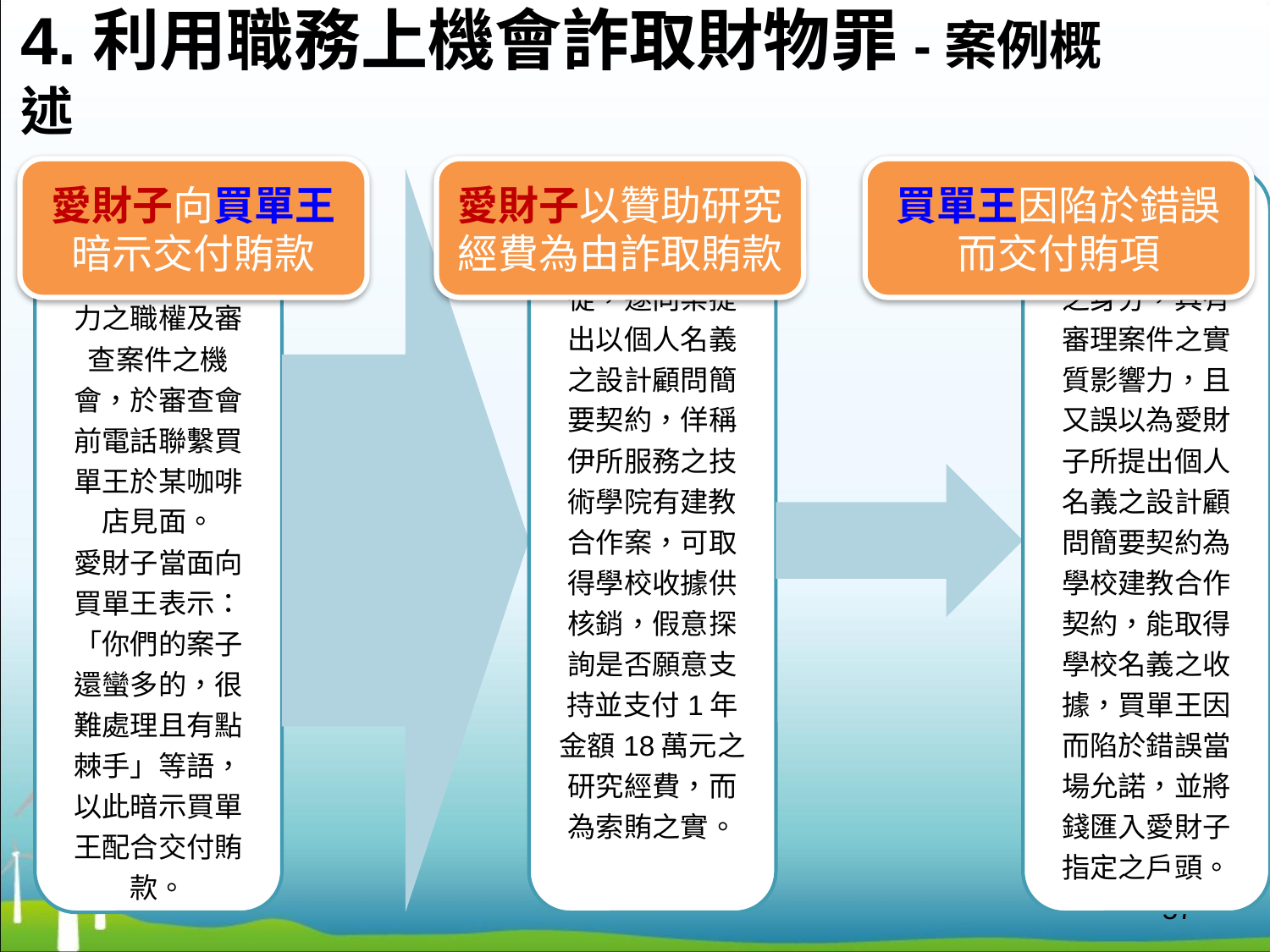

4.利用職務上機會詐取財物罪-案例概述
愛財子向買單王暗示交付賄款
愛財子以贊助研究經費為由詐取賄款
買單王因陷於錯誤而交付賄項
愛財子當面向買單王表示：「你們的案子還蠻多的，很難處理且有點棘手」等語，以此暗示買單王配合交付賄款。
57